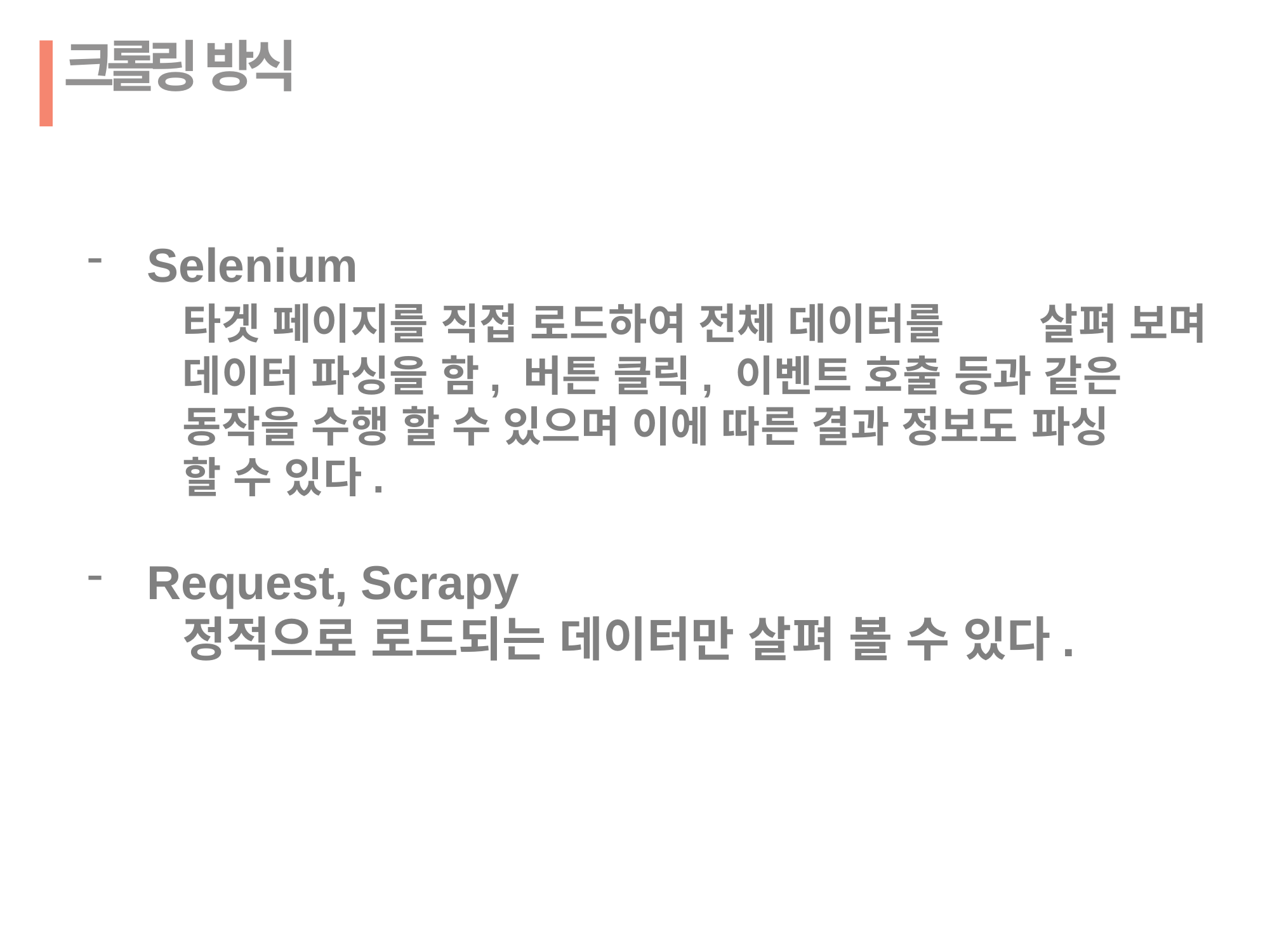

# 크롤링  방식

Selenium
	타겟 페이지를 직접 로드하여 전체 데이터를 	살펴 보며
	데이터 파싱을 함, 버튼 클릭, 이벤트 호출 등과 같은
	동작을 수행 할 수 있으며 이에 따른 결과 정보도 파싱
	할 수 있다.

Request, Scrapy
	정적으로 로드되는 데이터만 살펴 볼 수 있다.